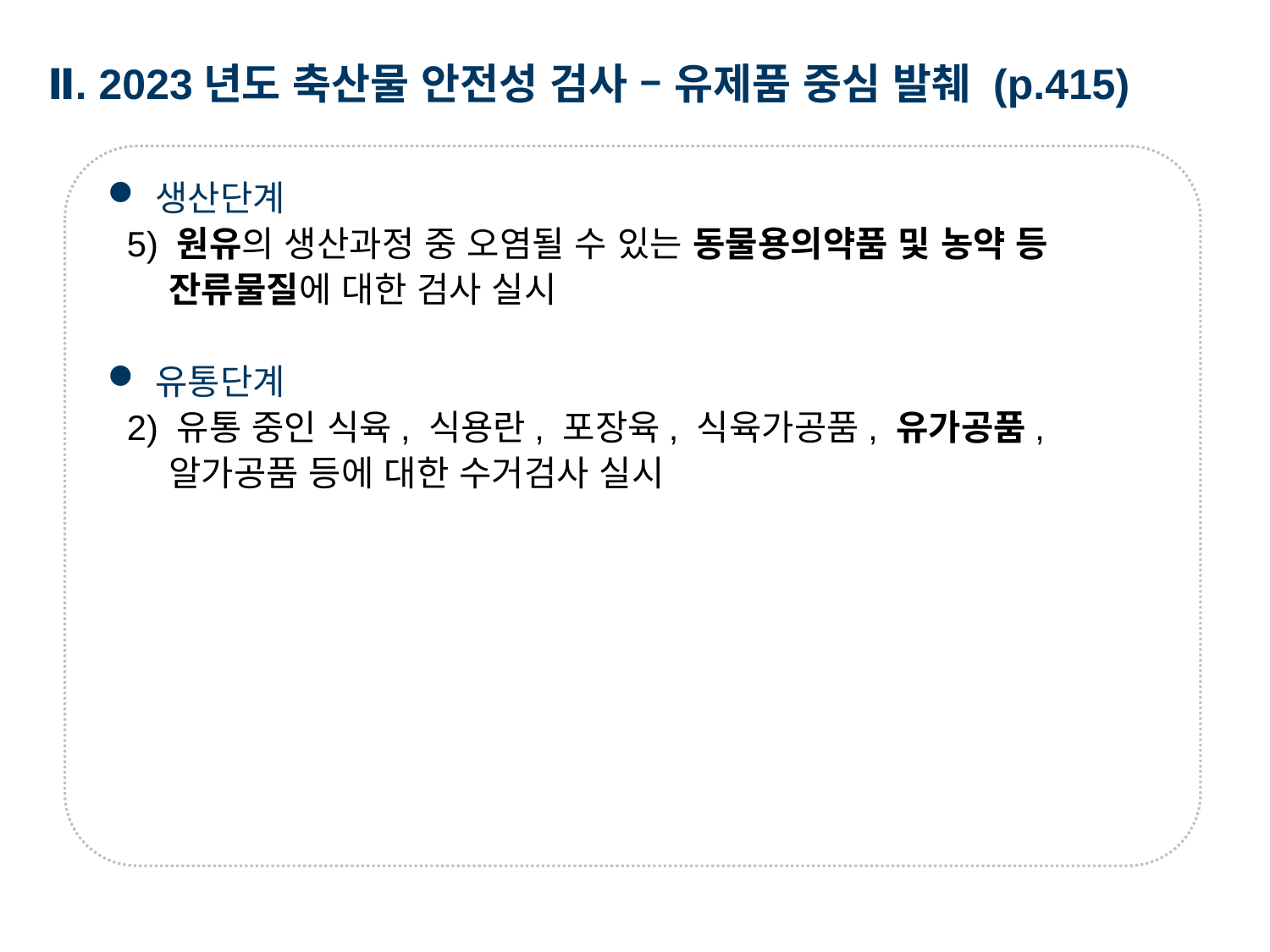

Ⅱ. 2023년도 축산물 안전성 검사 – 유제품 중심 발췌 (p.415)

생산단계
  5) 원유의 생산과정 중 오염될 수 있는 동물용의약품 및 농약 등 잔류물질에 대한 검사 실시

유통단계
  2) 유통 중인 식육, 식용란, 포장육, 식육가공품, 유가공품, 알가공품 등에 대한 수거검사 실시